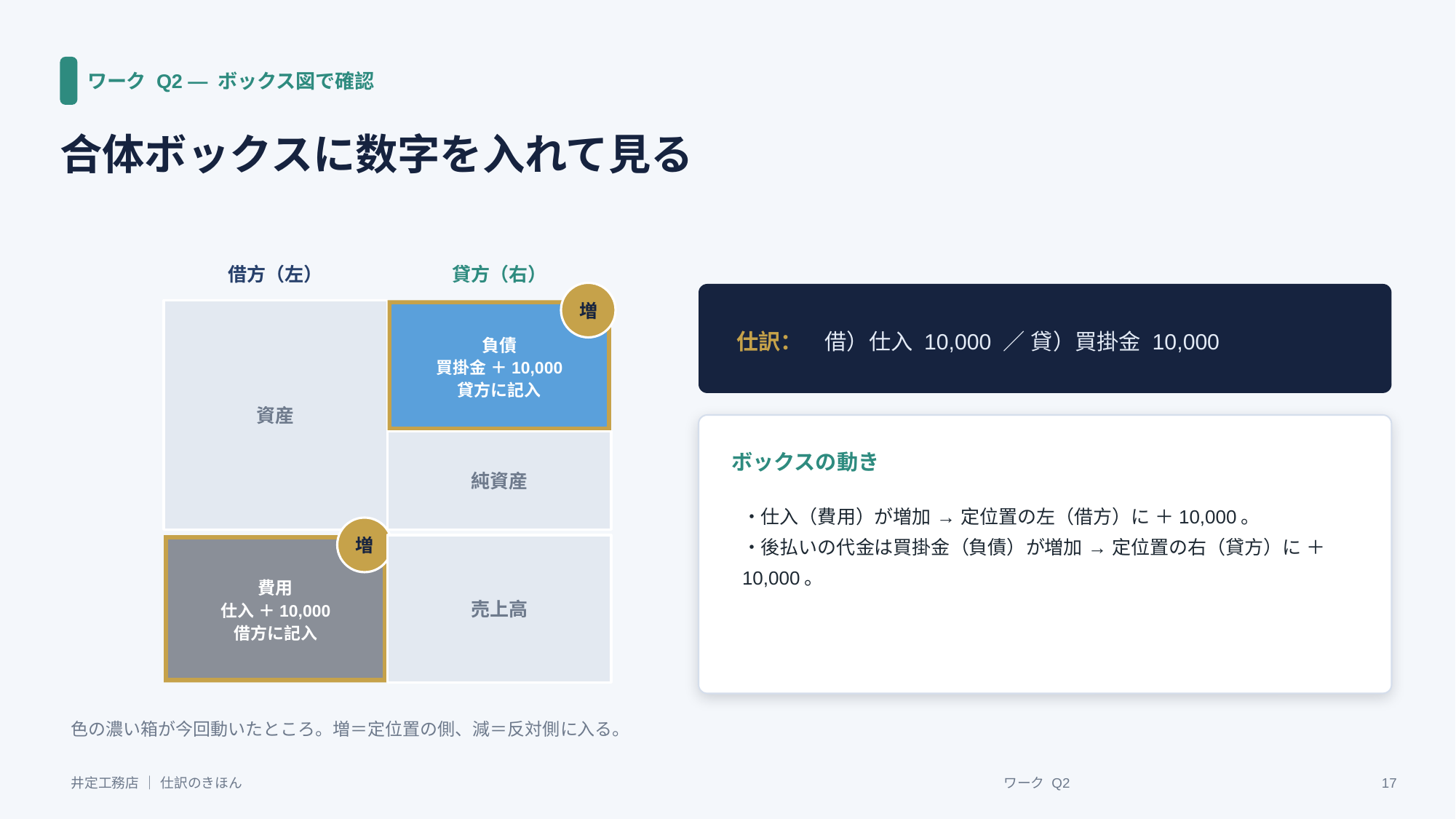

ワーク Q2 ― ボックス図で確認
合体ボックスに数字を入れて見る
借方（左）
貸方（右）

増

仕訳：　借）仕入 10,000 ／ 貸）買掛金 10,000

資産

負債
買掛金 ＋10,000
貸方に記入

純資産
ボックスの動き
・仕入（費用）が増加 → 定位置の左（借方）に ＋10,000。
・後払いの代金は買掛金（負債）が増加 → 定位置の右（貸方）に ＋10,000。

増

費用
仕入 ＋10,000
借方に記入

売上高

色の濃い箱が今回動いたところ。増＝定位置の側、減＝反対側に入る。
井定工務店 ｜ 仕訳のきほん
ワーク Q2
17